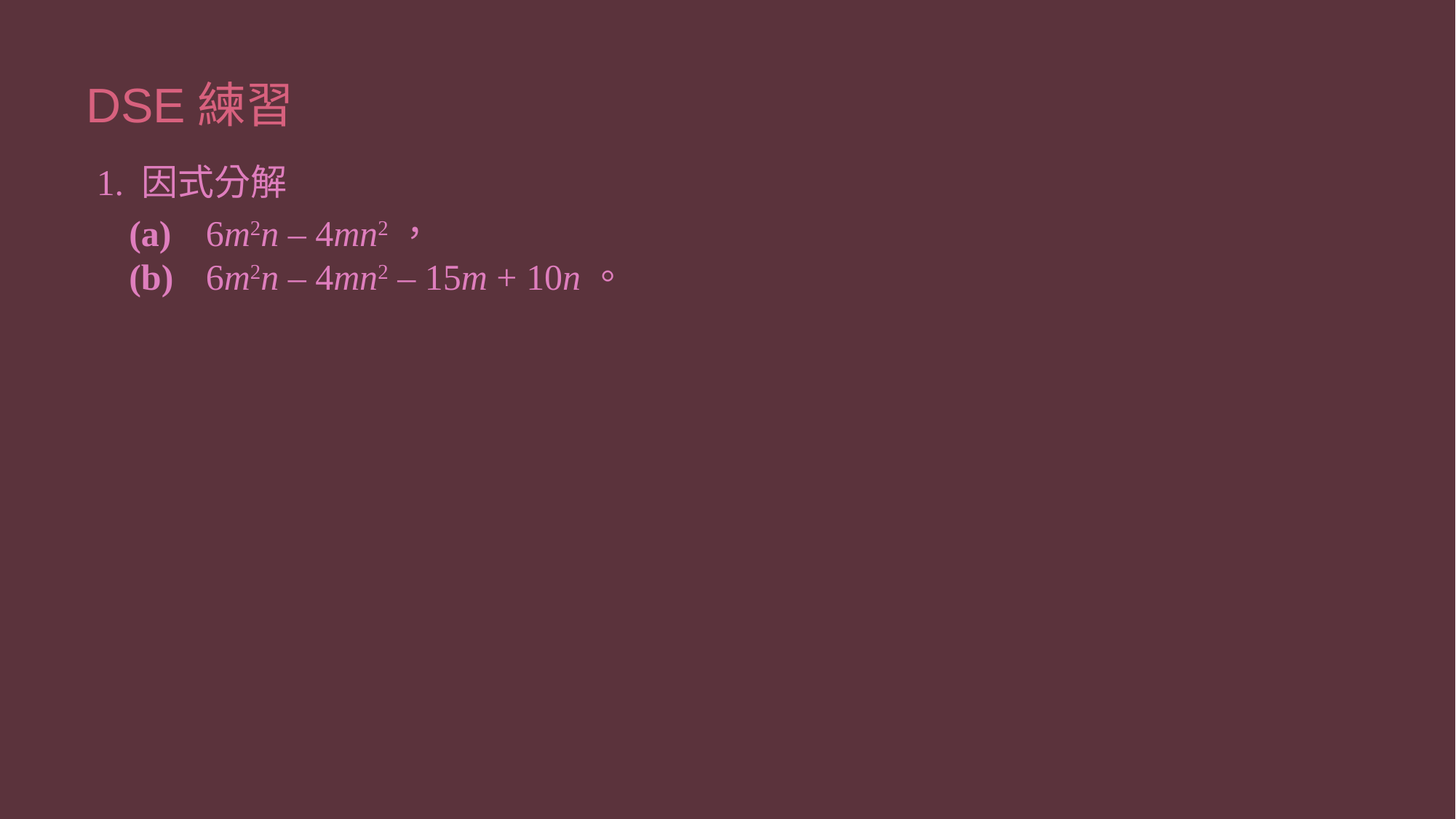

# DSE練習
1. 因式分解
	(a)	6m2n – 4mn2，
	(b)	6m2n – 4mn2 – 15m + 10n。